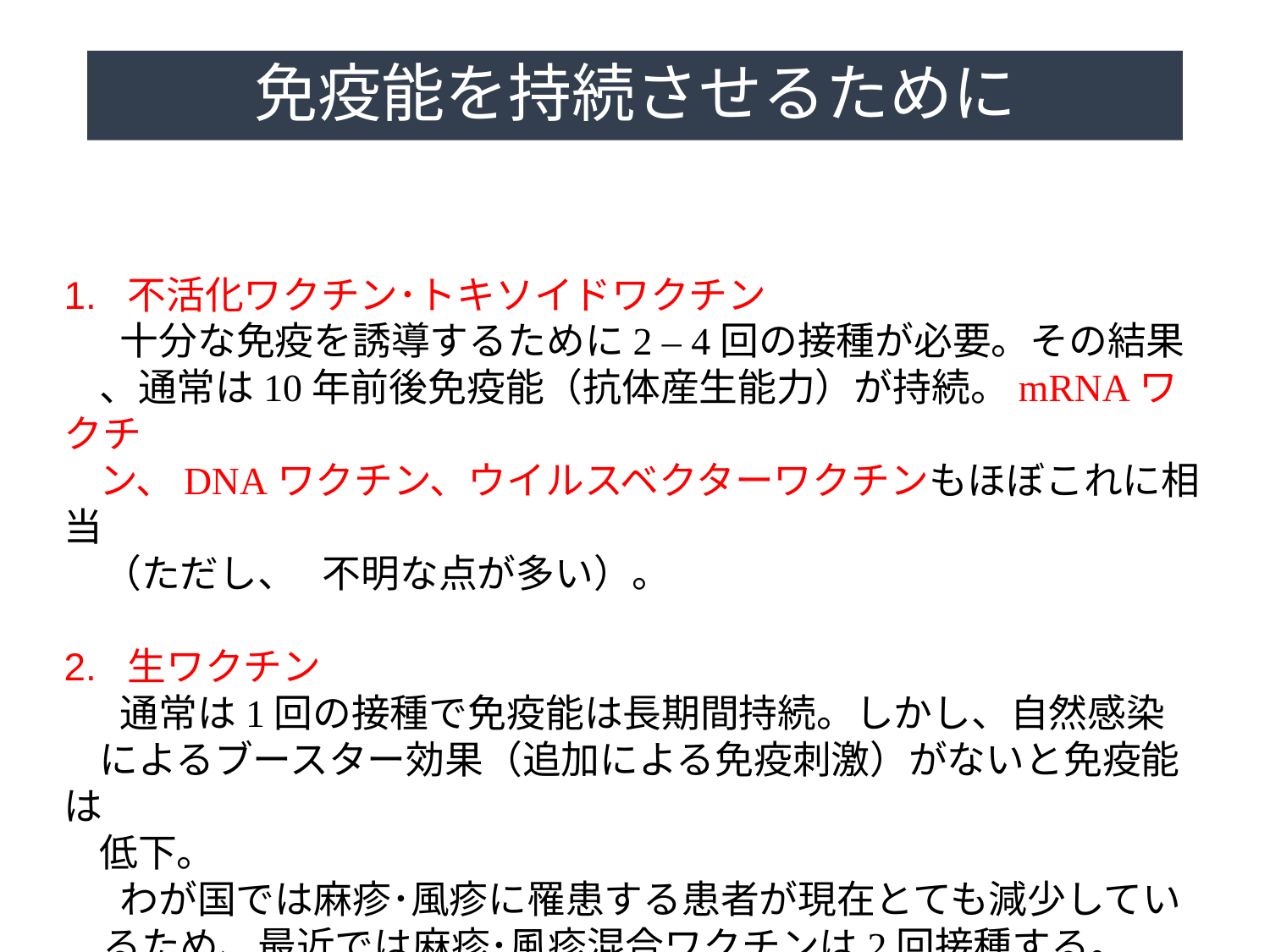

# 免疫能を持続させるために
不活化ワクチン･トキソイドワクチン
　  十分な免疫を誘導するために2 – 4回の接種が必要。その結果
   、通常は10年前後免疫能（抗体産生能力）が持続。mRNAワクチ
   ン、DNAワクチン、ウイルスベクターワクチンもほぼこれに相当
　（ただし、   不明な点が多い）。

生ワクチン
　  通常は1回の接種で免疫能は長期間持続。しかし、自然感染
   によるブースター効果（追加による免疫刺激）がないと免疫能は
   低下。
　  わが国では麻疹･風疹に罹患する患者が現在とても減少してい
　るため、最近では麻疹･風疹混合ワクチンは2回接種する。